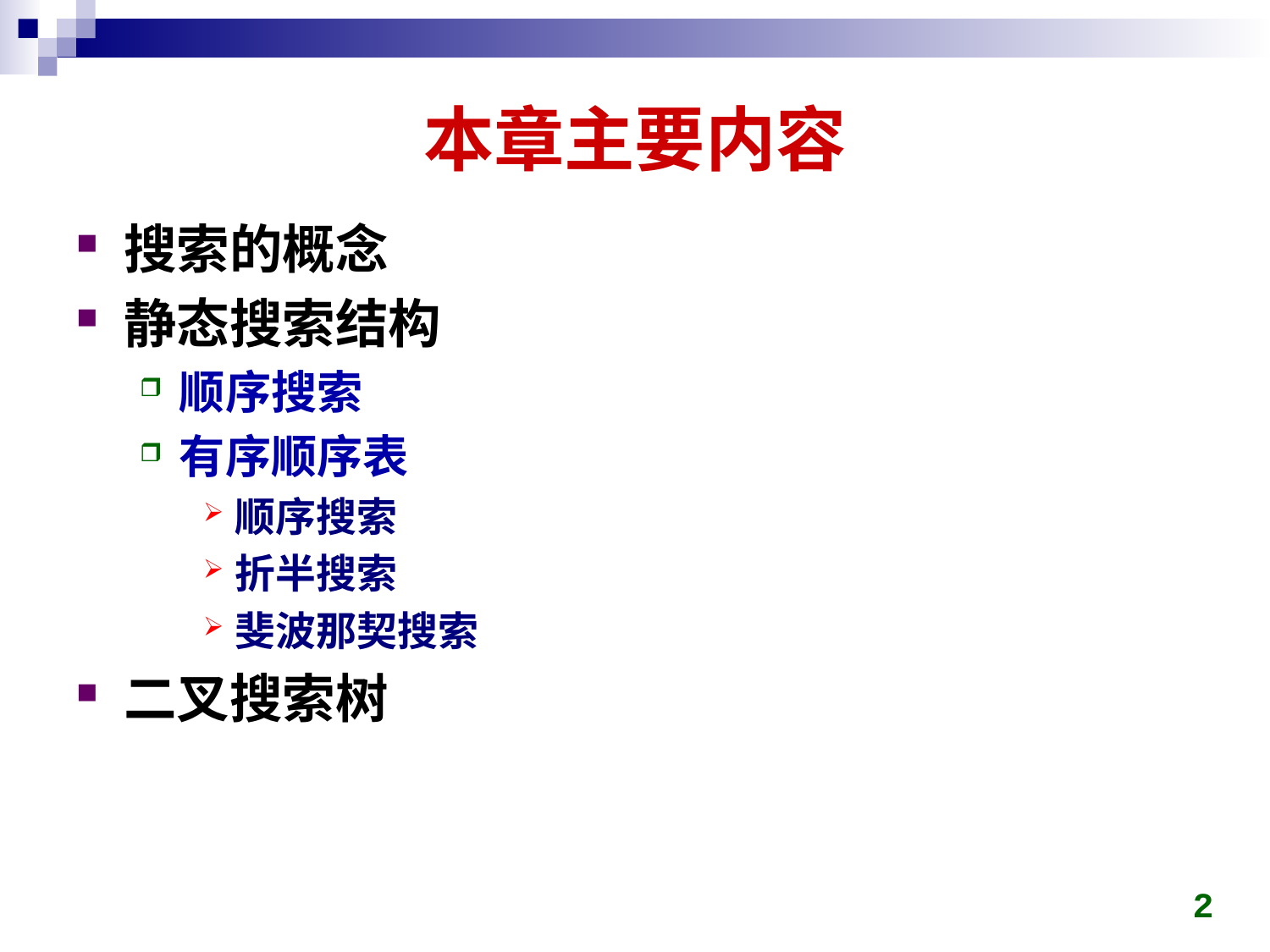

# 本章主要内容
搜索的概念
静态搜索结构
顺序搜索
有序顺序表
顺序搜索
折半搜索
斐波那契搜索
二叉搜索树
2